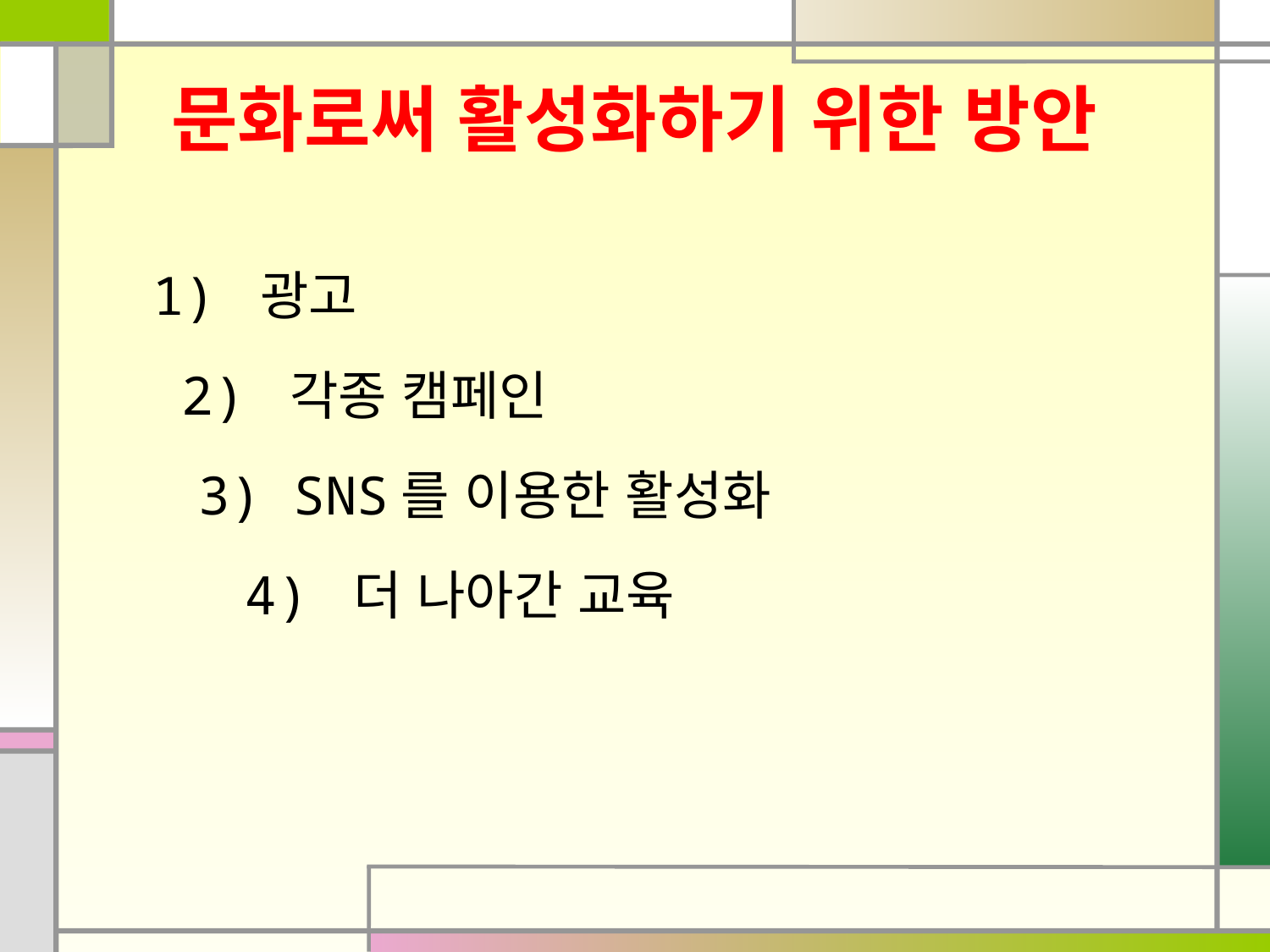

# 문화로써 활성화하기 위한 방안
1) 광고
2) 각종 캠페인
3) SNS를 이용한 활성화
4) 더 나아간 교육